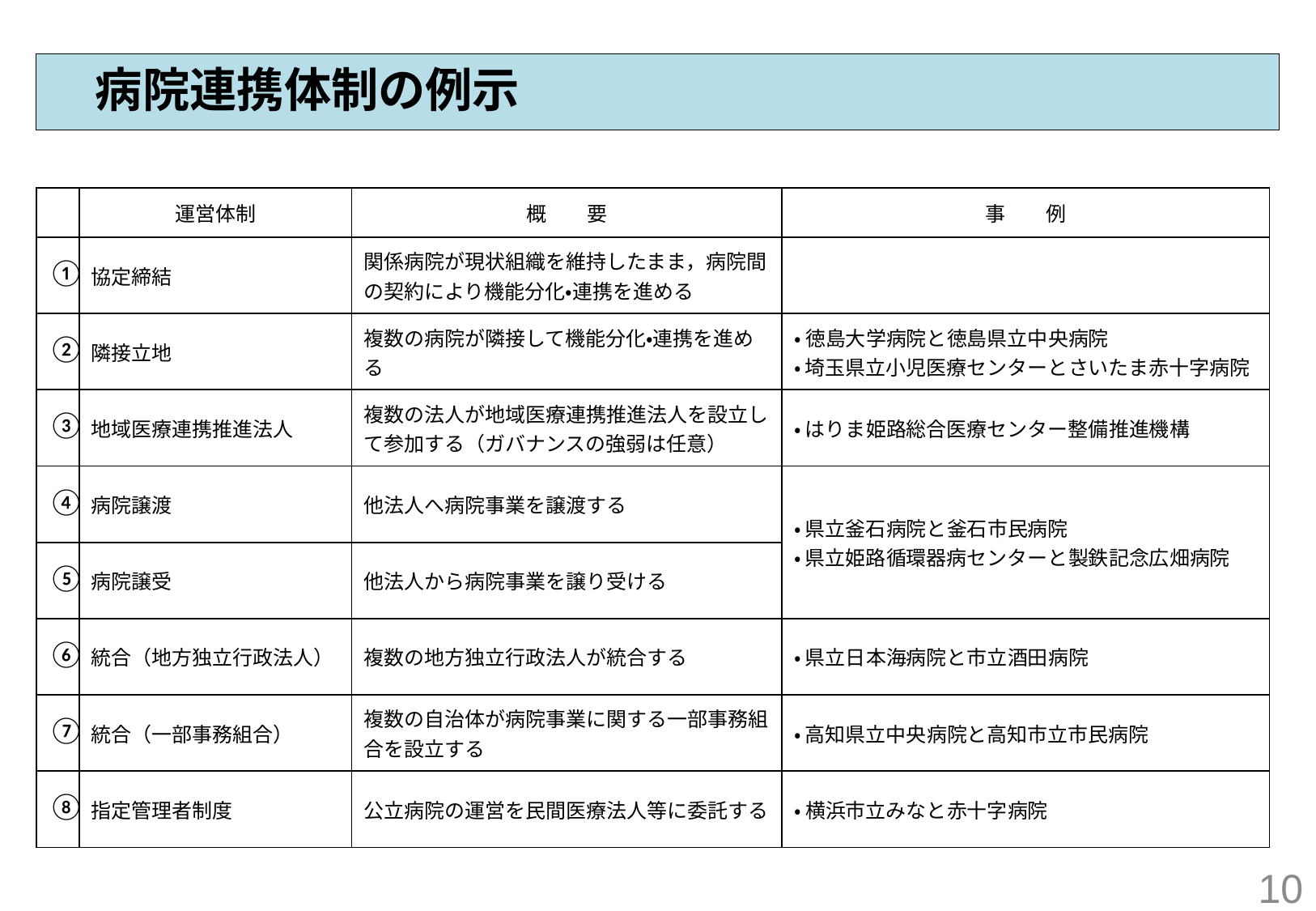

# 病院連携体制の例示
|  | 運営体制 | 概　　要 | 事　　例 |
| --- | --- | --- | --- |
| ① | 協定締結 | 関係病院が現状組織を維持したまま，病院間の契約により機能分化・連携を進める |  |
| ② | 隣接立地 | 複数の病院が隣接して機能分化・連携を進める | ・ 徳島大学病院と徳島県立中央病院 ・ 埼玉県立小児医療センターとさいたま赤十字病院 |
| ③ | 地域医療連携推進法人 | 複数の法人が地域医療連携推進法人を設立して参加する（ガバナンスの強弱は任意） | ・ はりま姫路総合医療センター整備推進機構 |
| ④ | 病院譲渡 | 他法人へ病院事業を譲渡する | ・ 県立釜石病院と釜石市民病院 ・ 県立姫路循環器病センターと製鉄記念広畑病院 |
| ⑤ | 病院譲受 | 他法人から病院事業を譲り受ける |  |
| ⑥ | 統合（地方独立行政法人） | 複数の地方独立行政法人が統合する | ・ 県立日本海病院と市立酒田病院 |
| ⑦ | 統合（一部事務組合） | 複数の自治体が病院事業に関する一部事務組合を設立する | ・ 高知県立中央病院と高知市立市民病院 |
| ⑧ | 指定管理者制度 | 公立病院の運営を民間医療法人等に委託する | ・ 横浜市立みなと赤十字病院 |
10